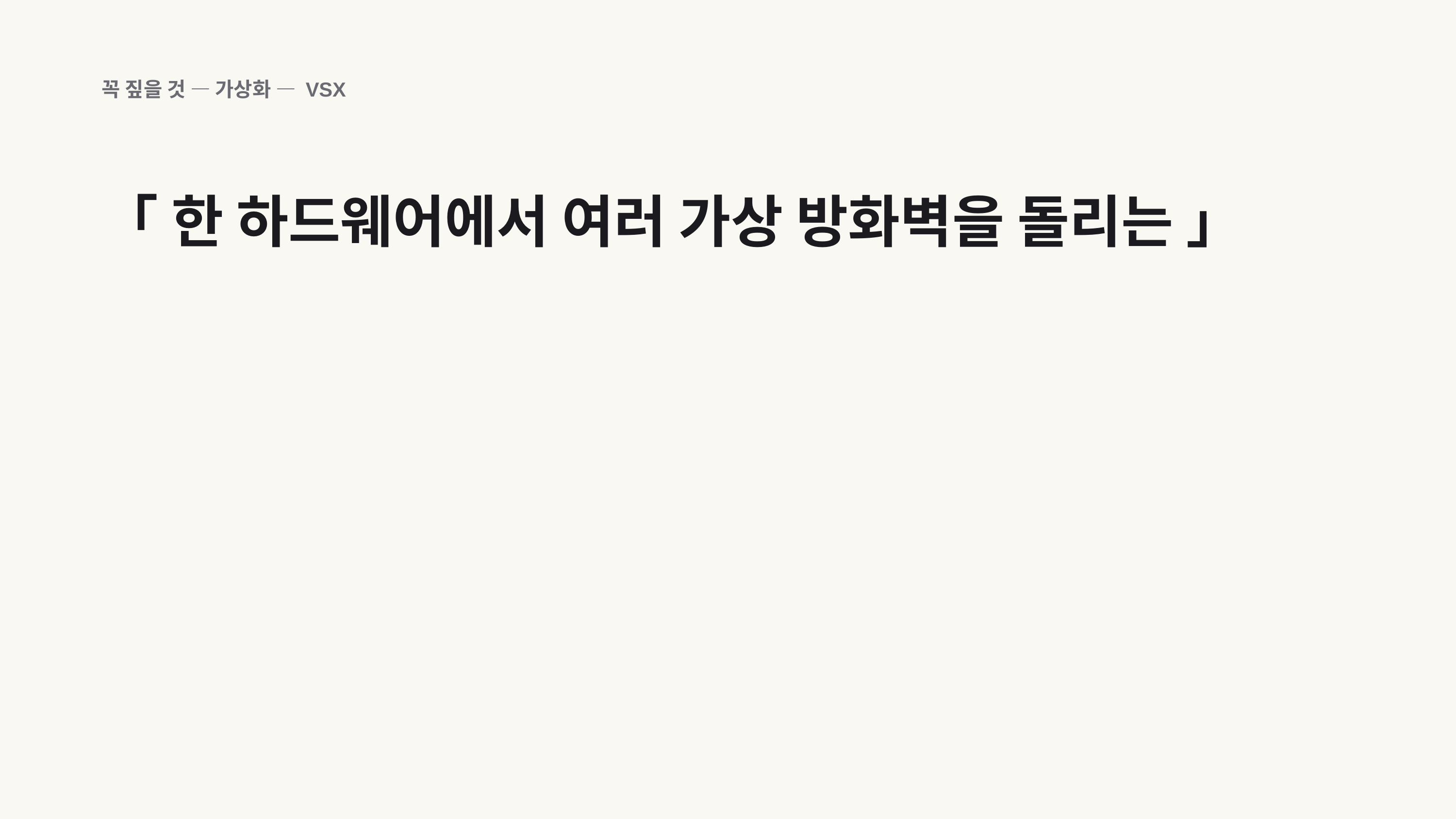

꼭 짚을 것 — 가상화 — VSX
「 한 하드웨어에서 여러 가상 방화벽을 돌리는 」